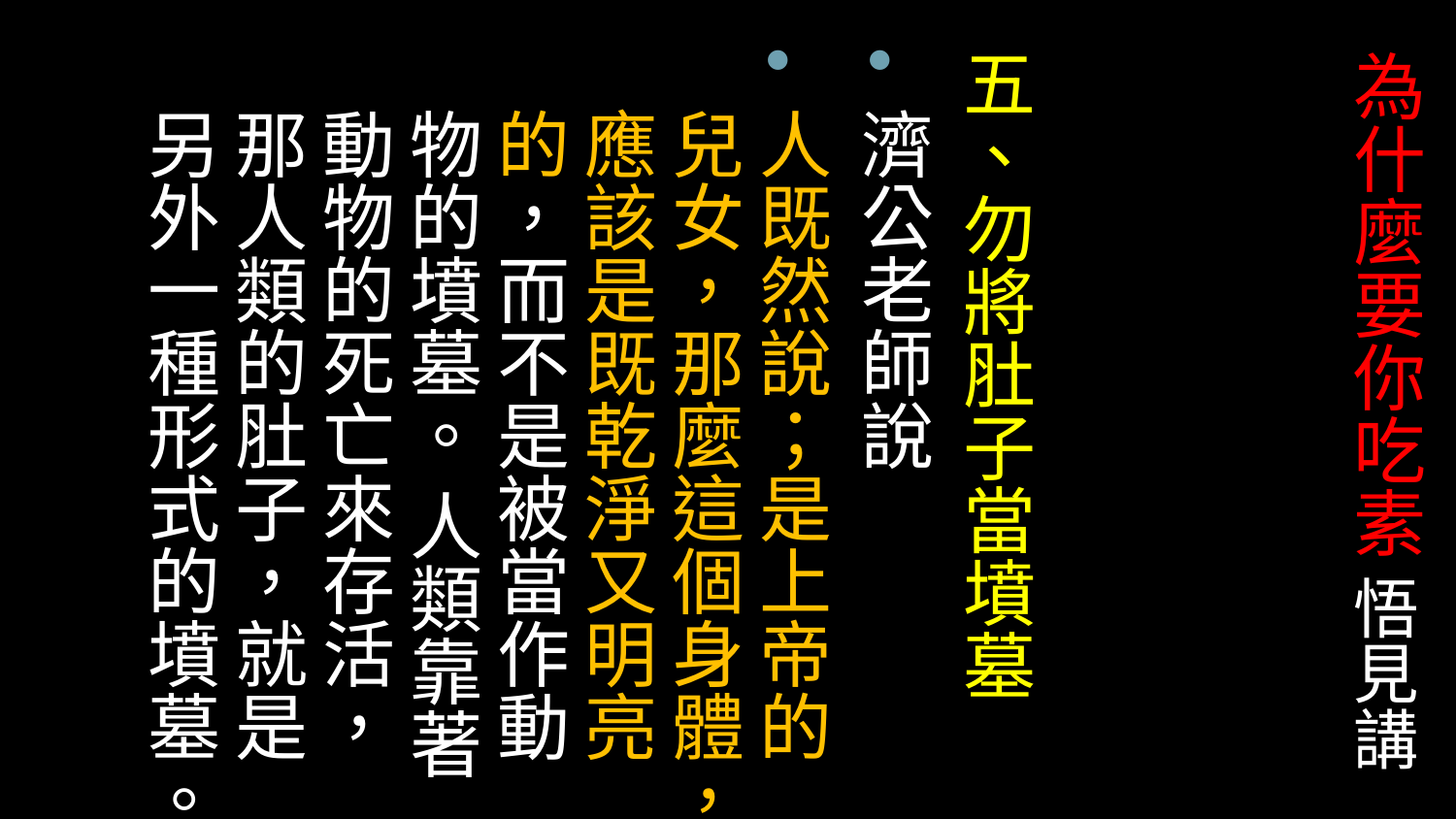

五、勿將肚子當墳墓
濟公老師說
人既然說；是上帝的兒女，那麼這個身體，應該是既乾淨又明亮的，而不是被當作動物的墳墓。 人類靠著動物的死亡來存活，那人類的肚子，就是另外一種形式的墳墓。

# 為什麼要你吃素 悟見講